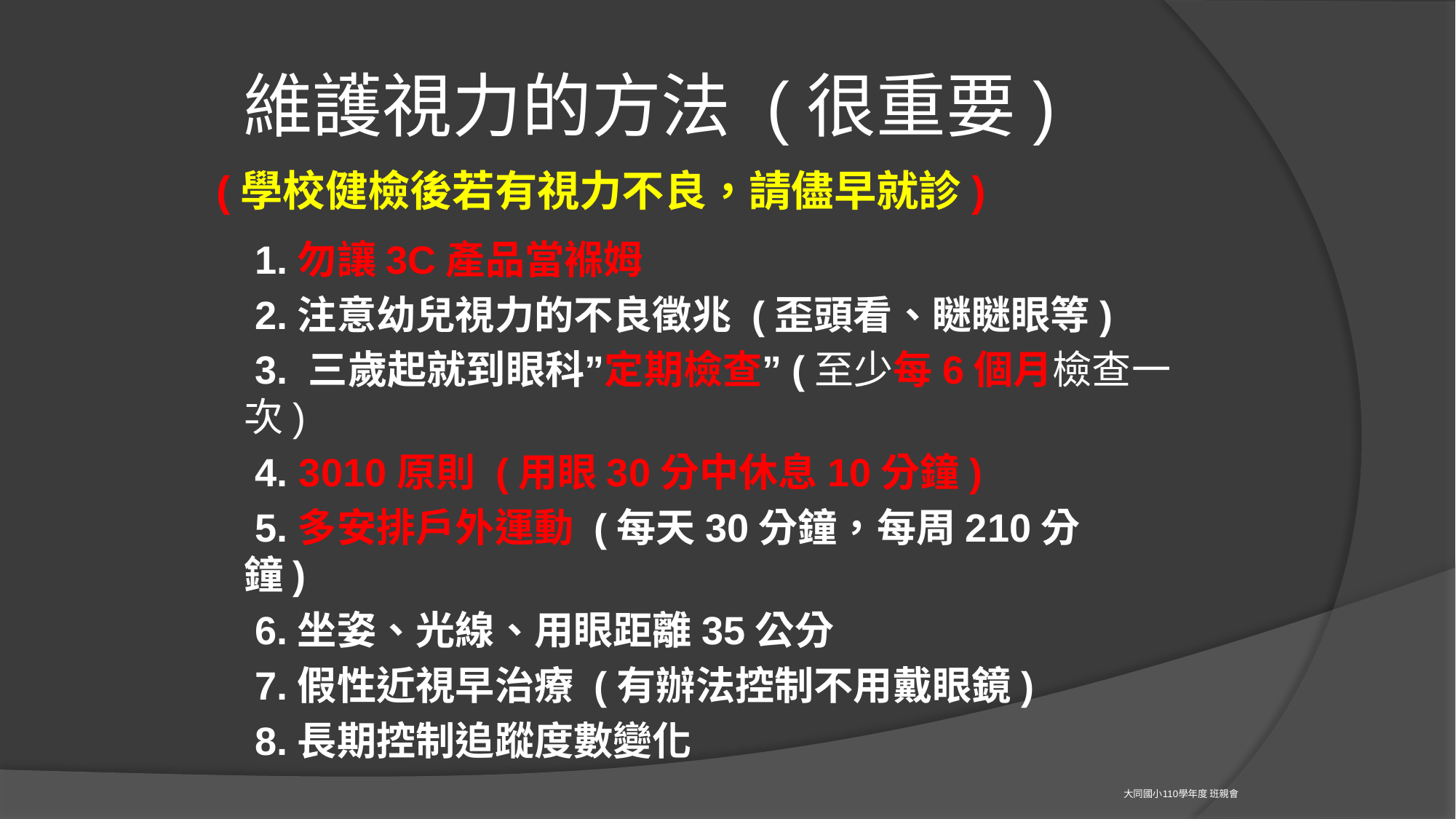

# 維護視力的方法 (很重要)
(學校健檢後若有視力不良，請儘早就診)
 1.勿讓3C產品當褓姆
 2.注意幼兒視力的不良徵兆 (歪頭看、瞇瞇眼等)
 3. 三歲起就到眼科”定期檢查”(至少每6個月檢查一次)
 4. 3010原則 (用眼30分中休息10分鐘)
 5.多安排戶外運動 (每天30分鐘，每周210分鐘)
 6.坐姿、光線、用眼距離35公分
 7.假性近視早治療 (有辦法控制不用戴眼鏡)
 8.長期控制追蹤度數變化

大同國小110學年度 班親會